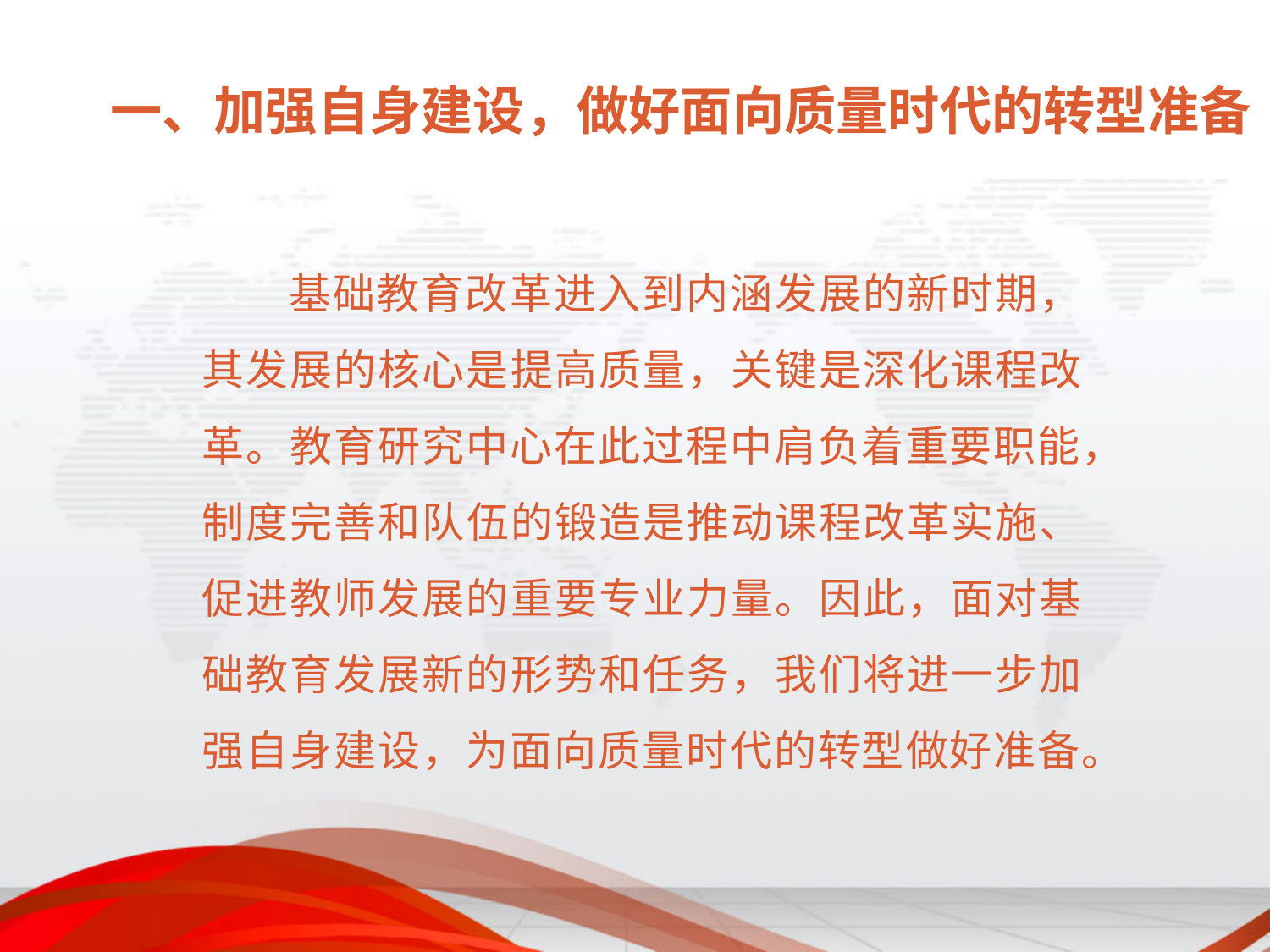

# 一、加强自身建设，做好面向质量时代的转型准备
基础教育改革进入到内涵发展的新时期，其发展的核心是提高质量，关键是深化课程改革。教育研究中心在此过程中肩负着重要职能，制度完善和队伍的锻造是推动课程改革实施、促进教师发展的重要专业力量。因此，面对基础教育发展新的形势和任务，我们将进一步加强自身建设，为面向质量时代的转型做好准备。